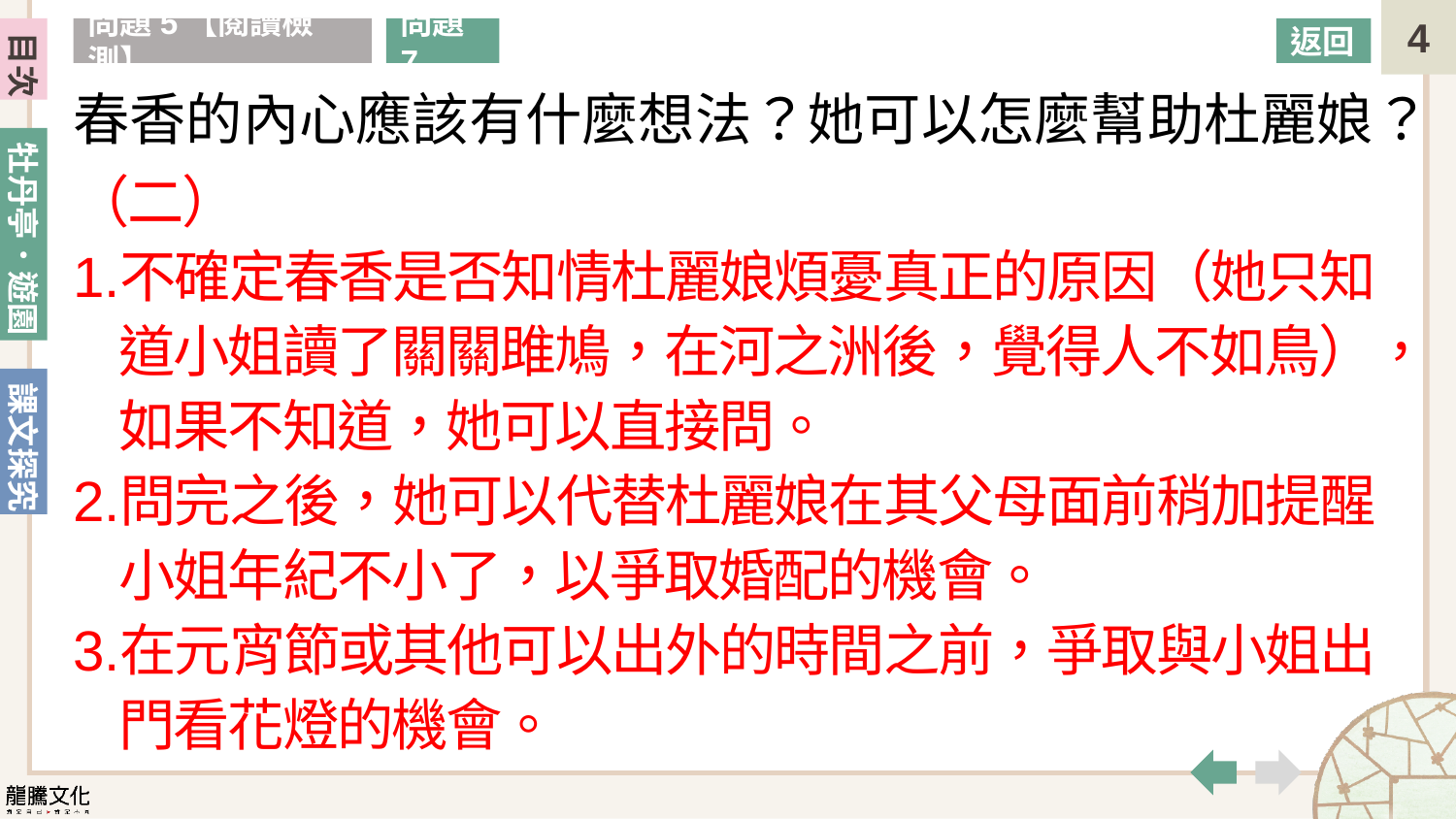

問題5【閱讀檢測】
問題7
返回
春香的內心應該有什麼想法？她可以怎麼幫助杜麗娘？
（二）
不確定春香是否知情杜麗娘煩憂真正的原因（她只知道小姐讀了關關雎鳩，在河之洲後，覺得人不如鳥），如果不知道，她可以直接問。
問完之後，她可以代替杜麗娘在其父母面前稍加提醒小姐年紀不小了，以爭取婚配的機會。
在元宵節或其他可以出外的時間之前，爭取與小姐出門看花燈的機會。